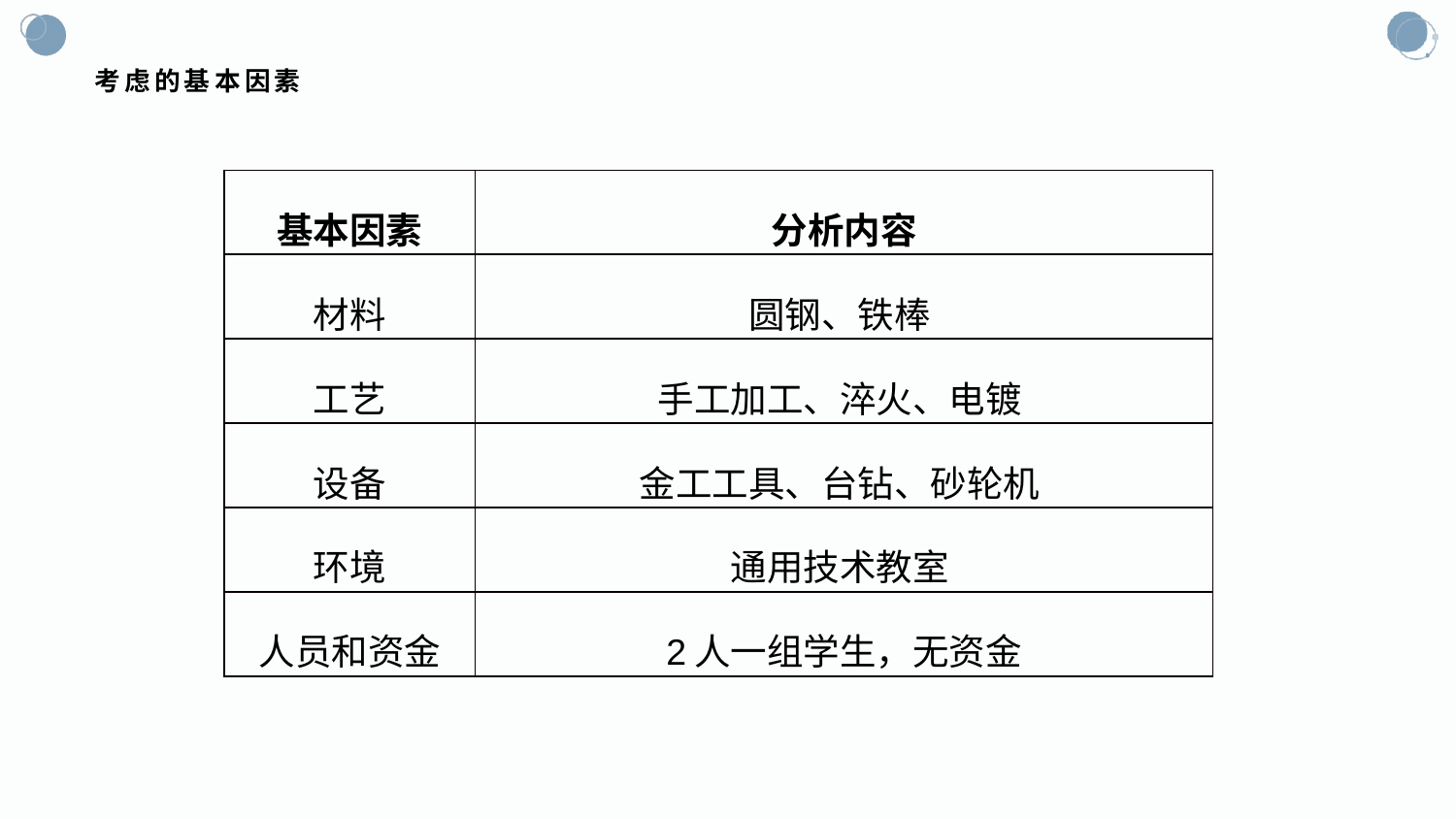

# 考虑的基本因素
| 基本因素 | 分析内容 |
| --- | --- |
| 材料 | 圆钢、铁棒 |
| 工艺 | 手工加工、淬火、电镀 |
| 设备 | 金工工具、台钻、砂轮机 |
| 环境 | 通用技术教室 |
| 人员和资金 | 2人一组学生，无资金 |